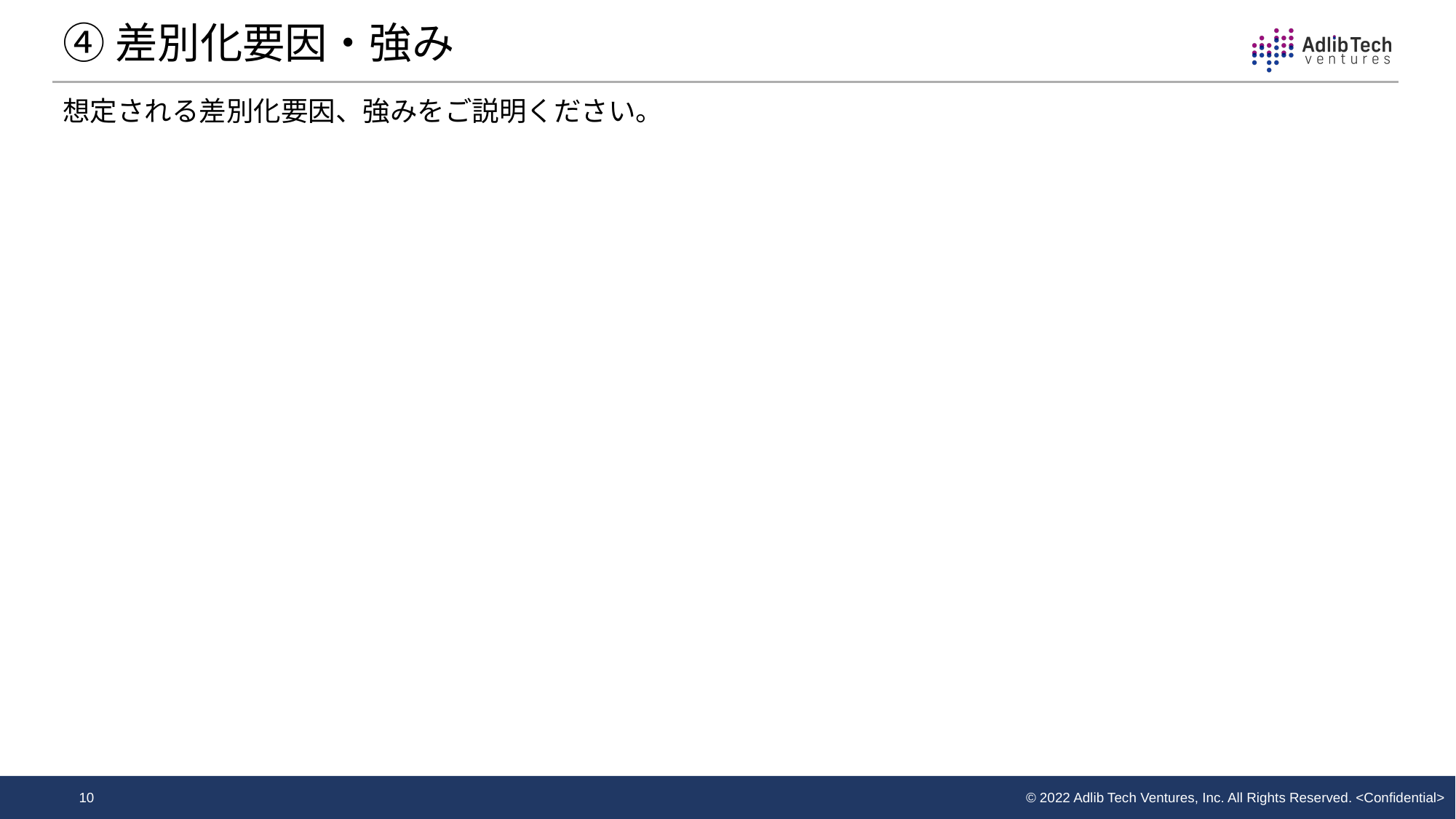

# ④差別化要因・強み
想定される差別化要因、強みをご説明ください。

10
© 2022 Adlib Tech Ventures, Inc. All Rights Reserved. <Confidential>